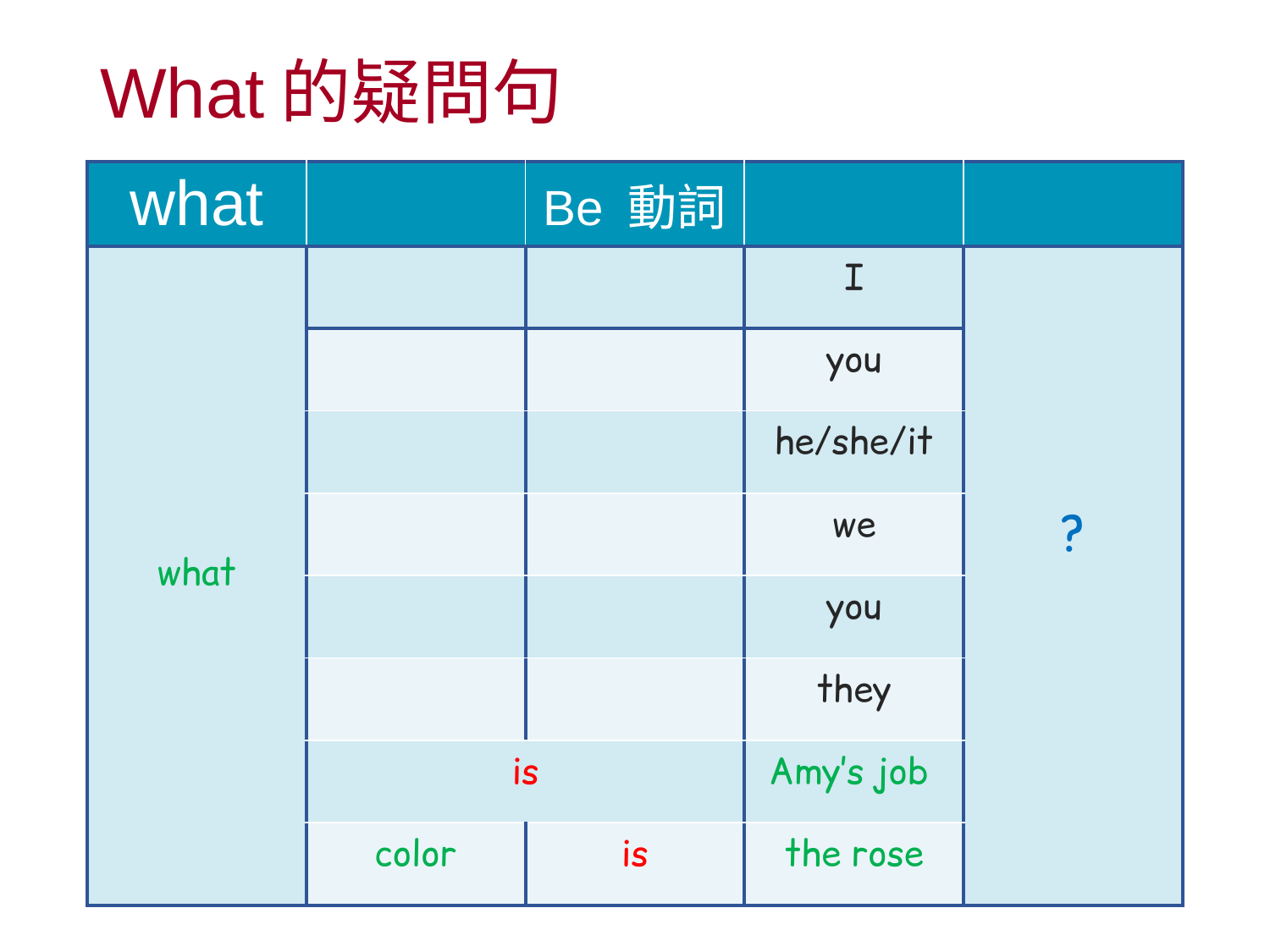

# What的疑問句
| what |  | Be 動詞 |  |  |
| --- | --- | --- | --- | --- |
| what |  |  | I | ? |
|  |  |  | you |  |
|  |  |  | he/she/it |  |
|  |  |  | we |  |
|  |  |  | you |  |
|  |  |  | they |  |
|  | is |  | Amy’s job |  |
|  | color | is | the rose |  |